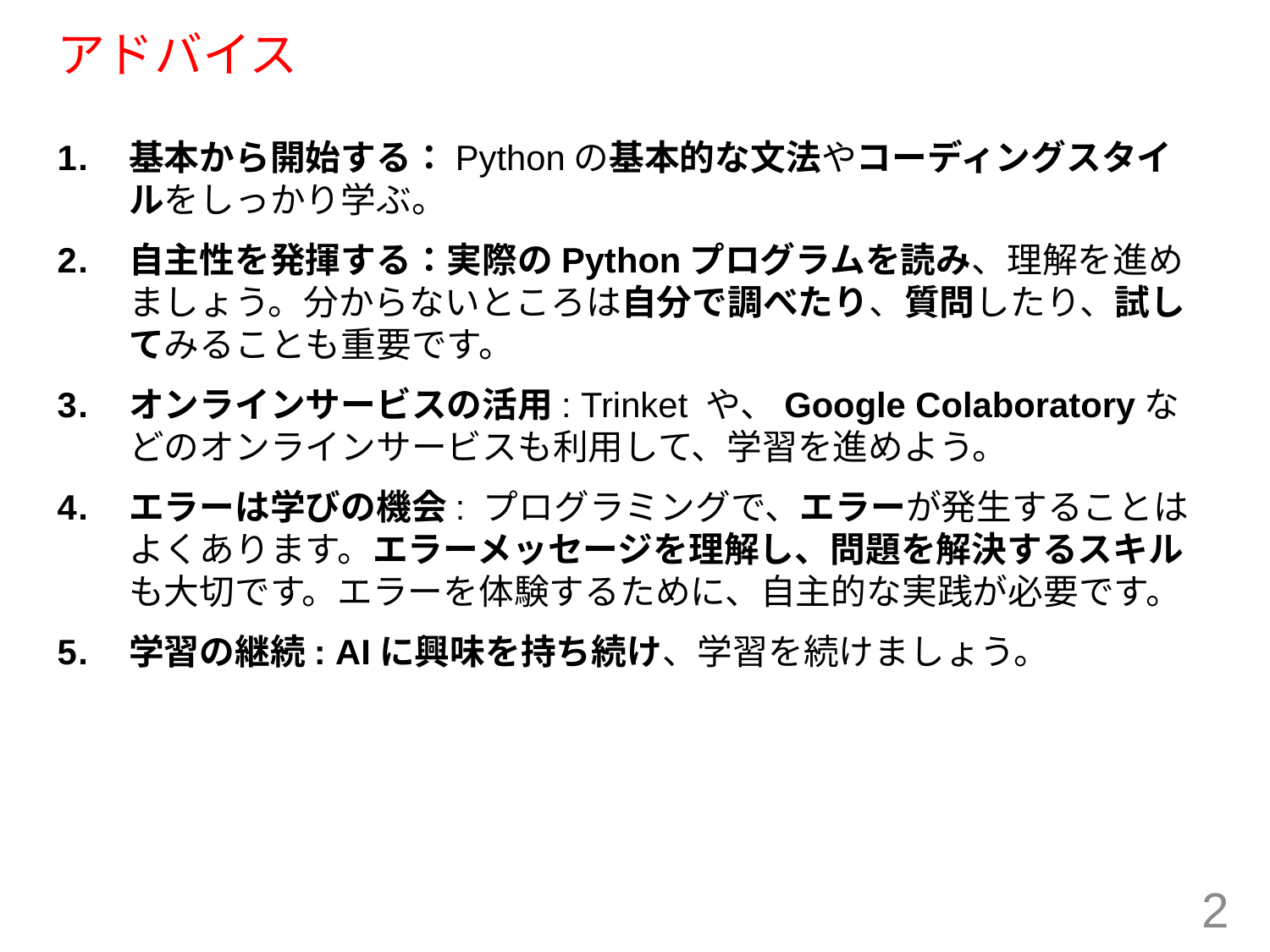

# アドバイス
基本から開始する：Pythonの基本的な文法やコーディングスタイルをしっかり学ぶ。
自主性を発揮する：実際のPythonプログラムを読み、理解を進めましょう。分からないところは自分で調べたり、質問したり、試してみることも重要です。
オンラインサービスの活用: Trinket や、Google Colaboratoryなどのオンラインサービスも利用して、学習を進めよう。
エラーは学びの機会: プログラミングで、エラーが発生することはよくあります。エラーメッセージを理解し、問題を解決するスキルも大切です。エラーを体験するために、自主的な実践が必要です。
学習の継続: AIに興味を持ち続け、学習を続けましょう。
2